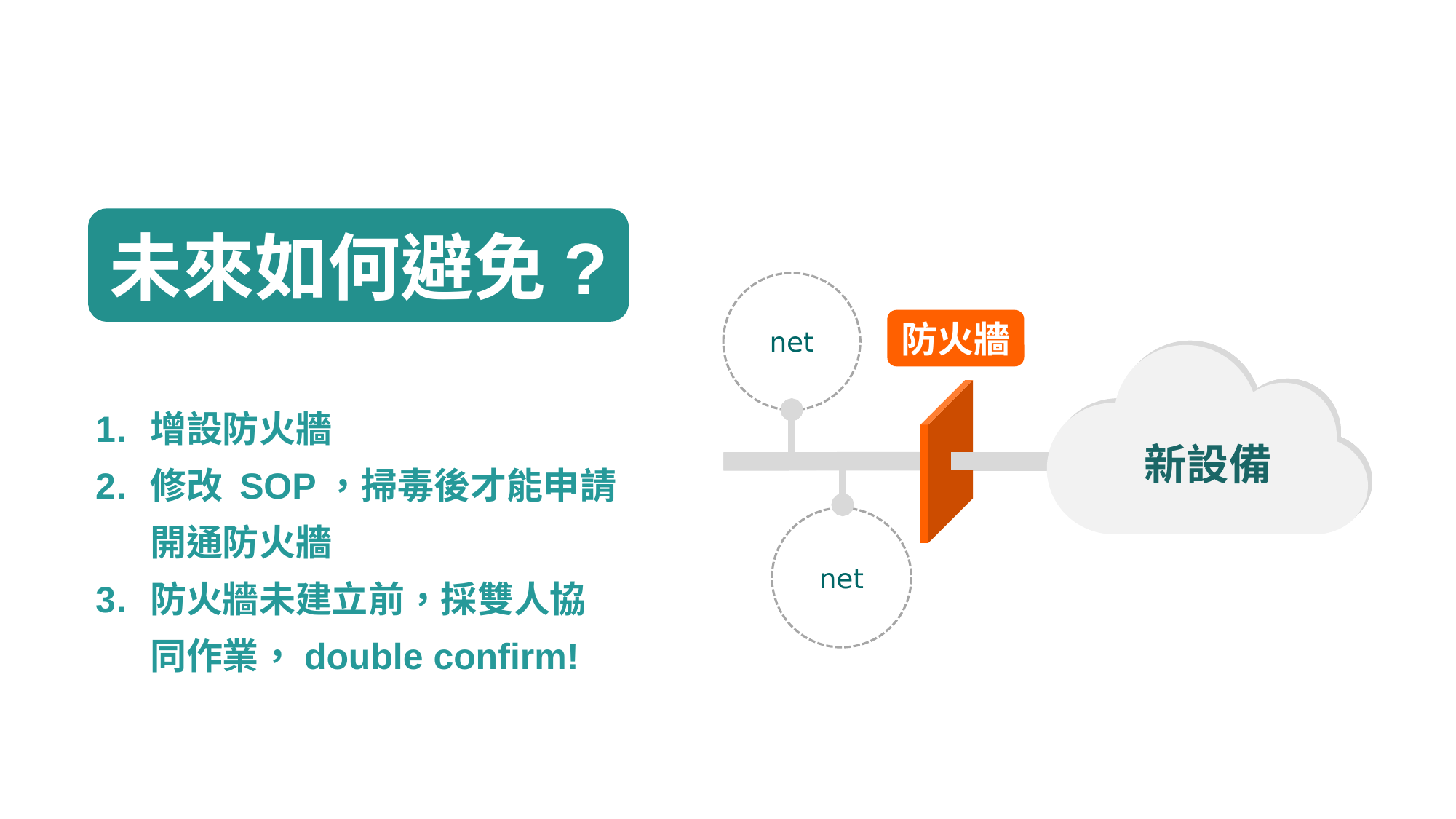

# 未來如何避免
未來如何避免?
net
net

新設備
net
防火牆

新設備

增設防火牆
修改 SOP，掃毒後才能申請開通防火牆
防火牆未建立前，採雙人協同作業，double confirm!
net